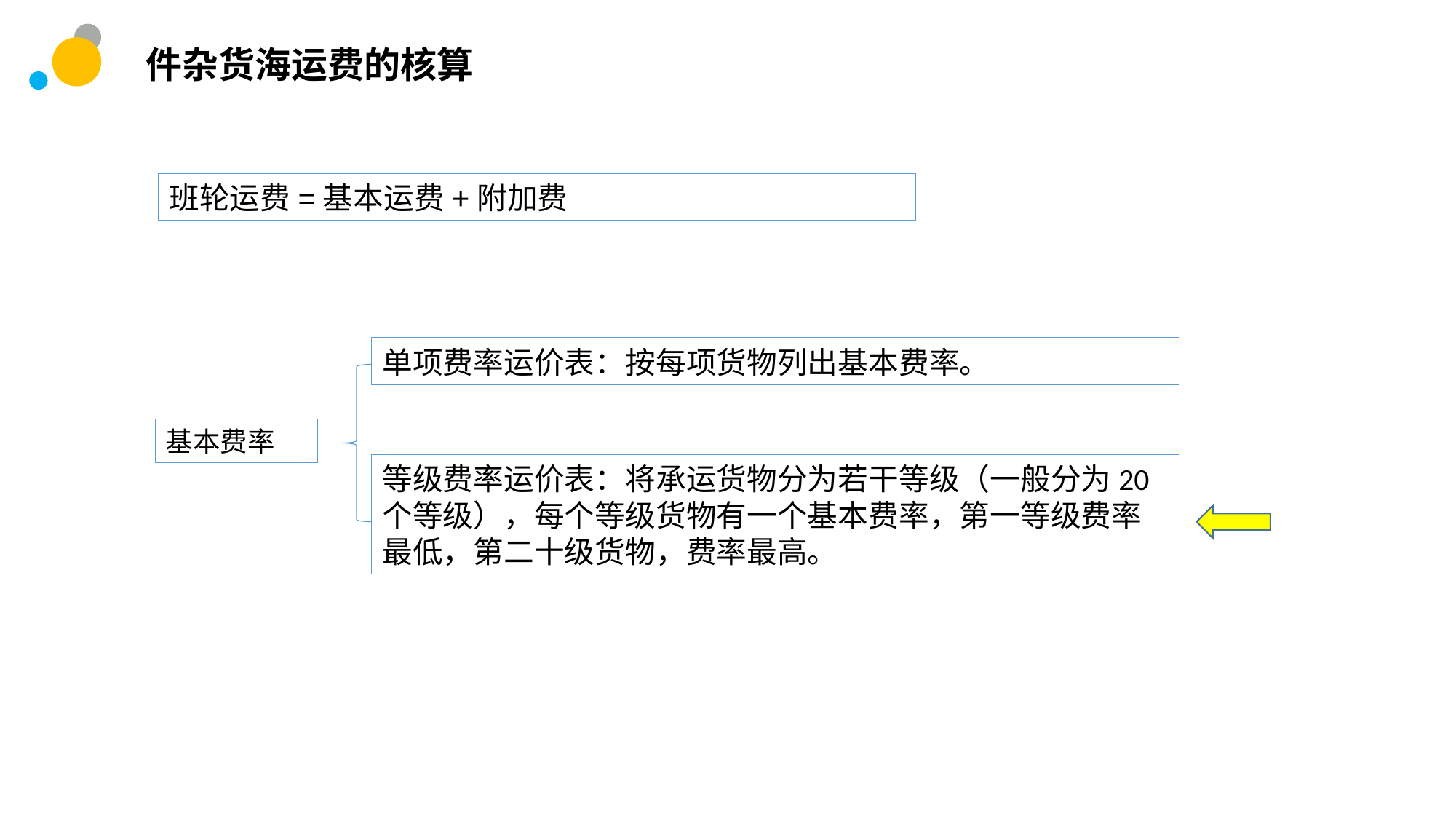

件杂货海运费的核算
班轮运费=基本运费+附加费
单项费率运价表：按每项货物列出基本费率。

基本费率
等级费率运价表：将承运货物分为若干等级（一般分为20个等级），每个等级货物有一个基本费率，第一等级费率最低，第二十级货物，费率最高。